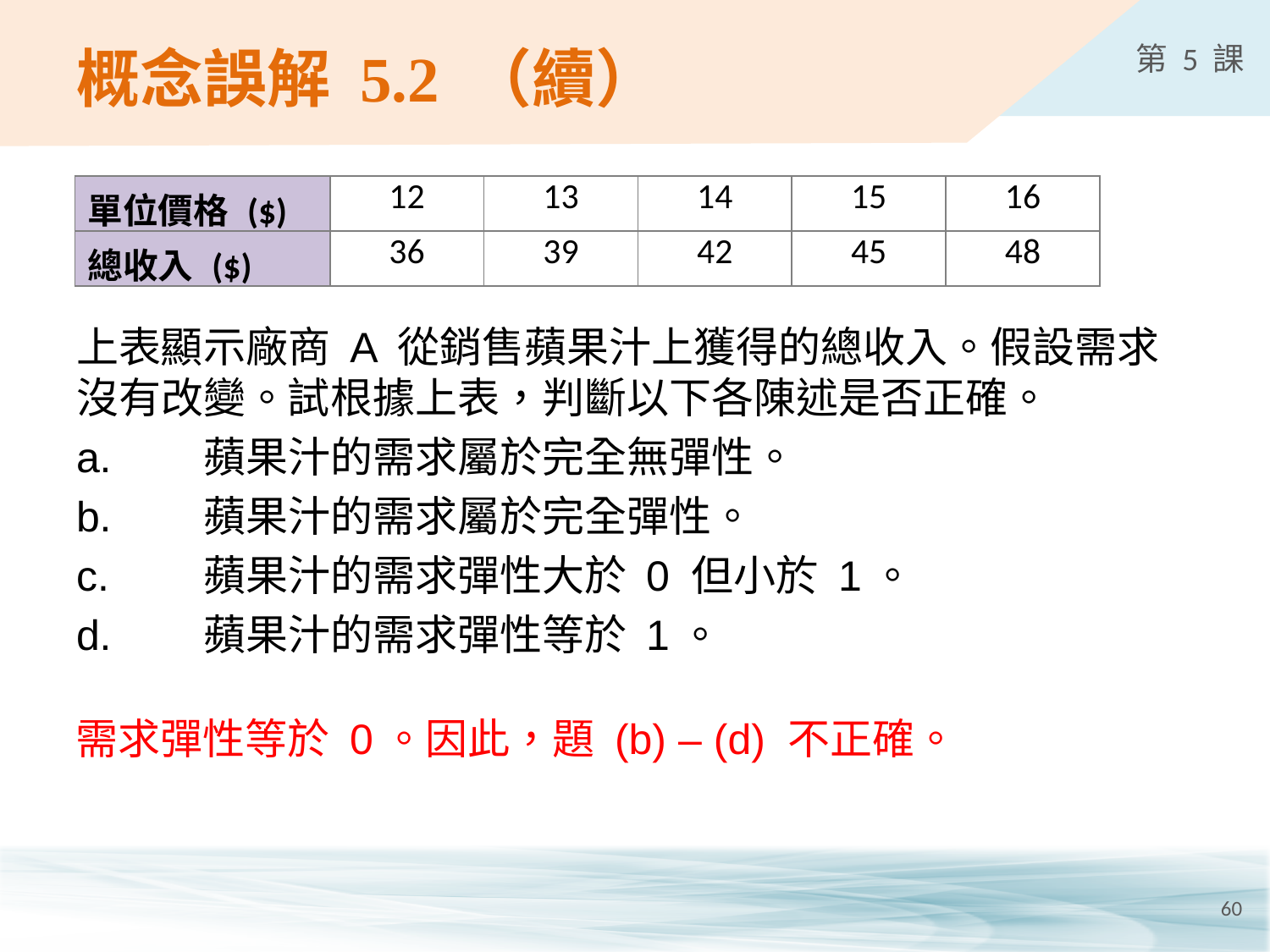

# 概念誤解 5.2 （續）
| 單位價格 ($) | 12 | 13 | 14 | 15 | 16 |
| --- | --- | --- | --- | --- | --- |
| 總收入 ($) | 36 | 39 | 42 | 45 | 48 |
上表顯示廠商 A 從銷售蘋果汁上獲得的總收入。假設需求沒有改變。試根據上表，判斷以下各陳述是否正確。
a.	蘋果汁的需求屬於完全無彈性。
b.	蘋果汁的需求屬於完全彈性。
c.	蘋果汁的需求彈性大於 0 但小於 1。
d.	蘋果汁的需求彈性等於 1。
需求彈性等於 0。因此，題 (b) – (d) 不正確。
60